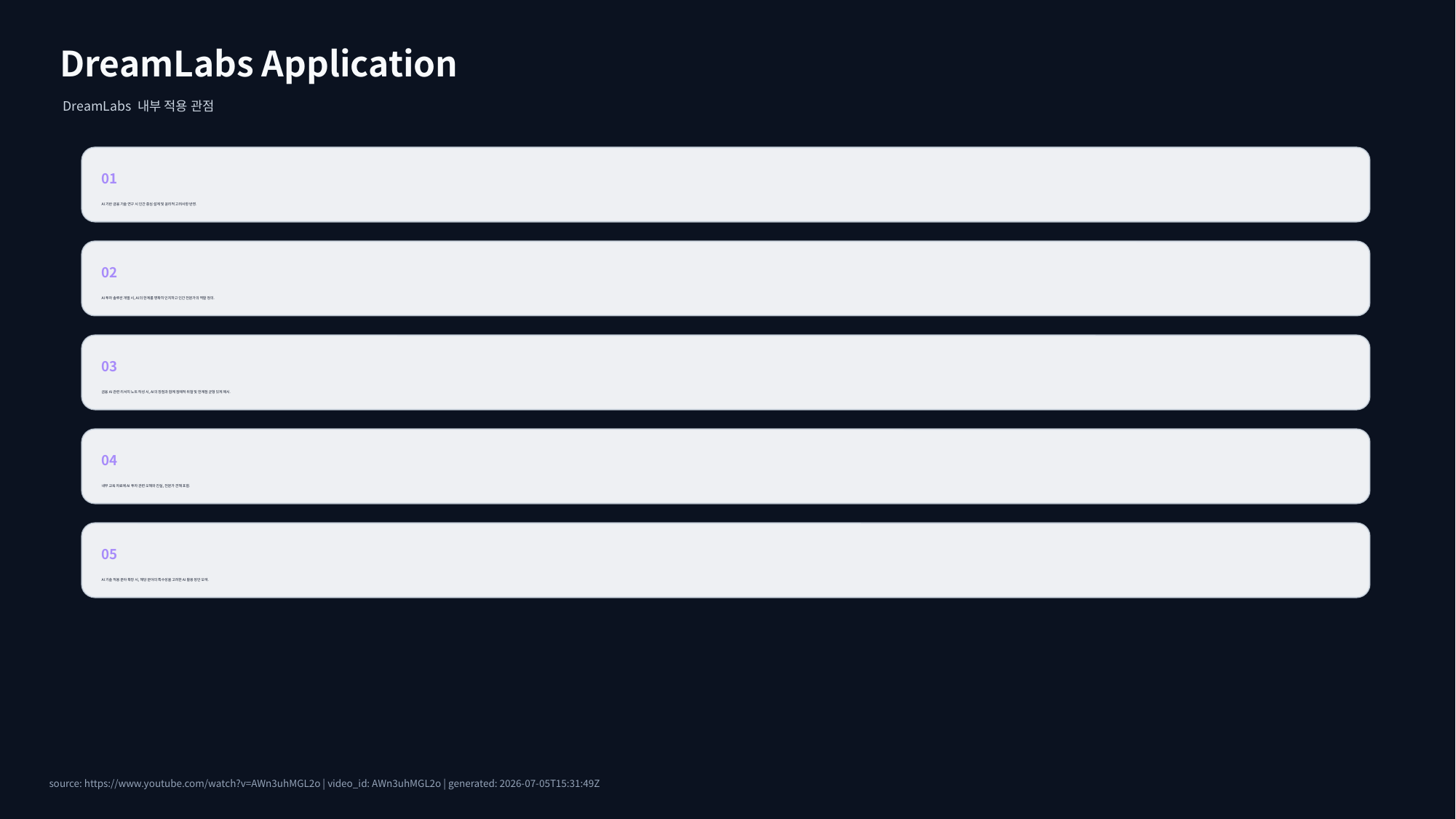

DreamLabs Application
DreamLabs 내부 적용 관점

01
AI 기반 금융 기술 연구 시 인간 중심 설계 및 윤리적 고려사항 반영.

02
AI 투자 솔루션 개발 시, AI의 한계를 명확히 인지하고 인간 전문가의 역할 정의.

03
금융 AI 관련 리서치 노트 작성 시, AI의 장점과 함께 잠재적 위험 및 한계점 균형 있게 제시.

04
내부 교육 자료에 AI 투자 관련 오해와 진실, 전문가 견해 포함.

05
AI 기술 적용 분야 확장 시, 해당 분야의 특수성을 고려한 AI 활용 방안 모색.
source: https://www.youtube.com/watch?v=AWn3uhMGL2o | video_id: AWn3uhMGL2o | generated: 2026-07-05T15:31:49Z